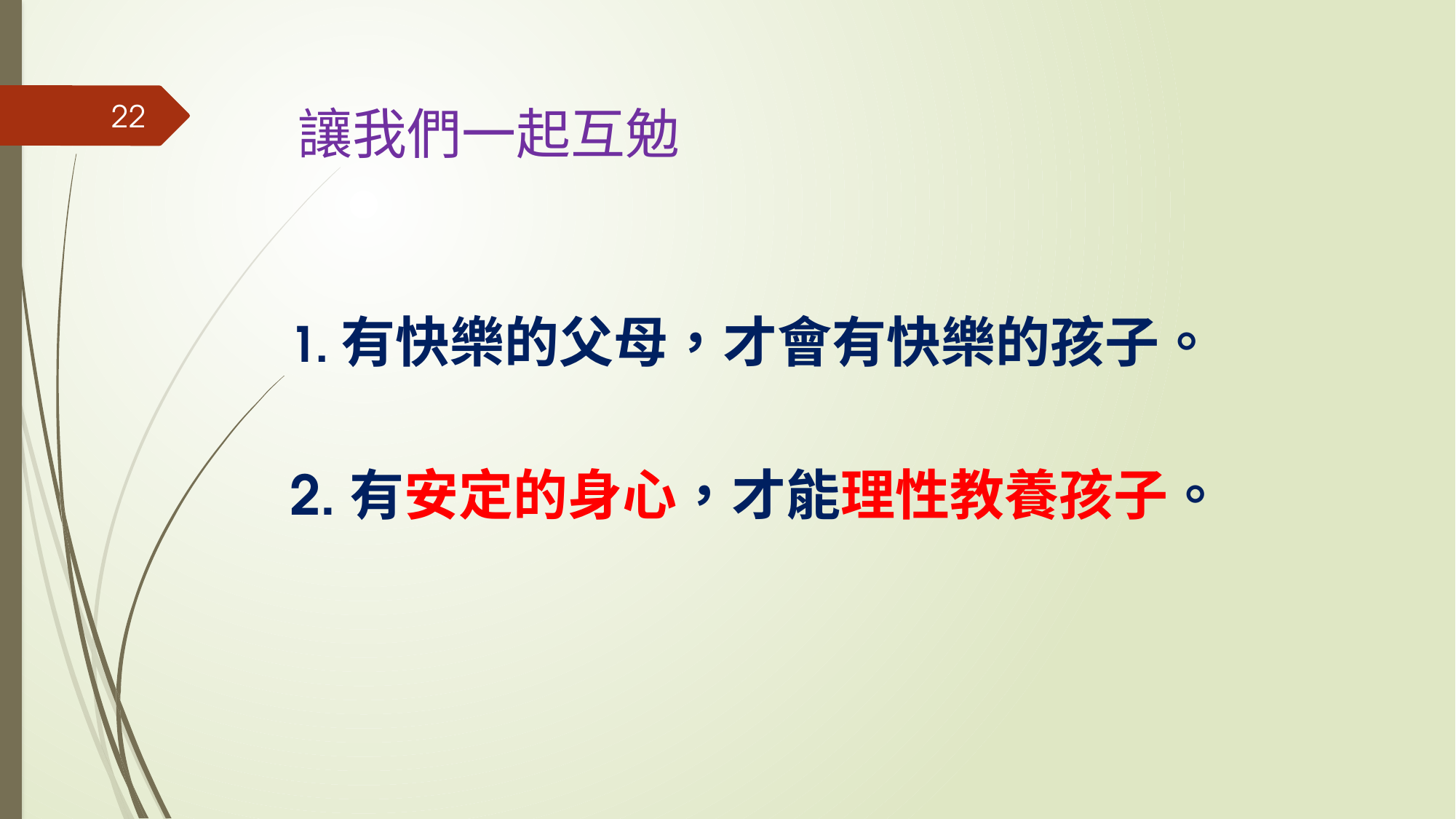

22
# 讓我們一起互勉
1.有快樂的父母，才會有快樂的孩子。

2.有安定的身心，才能理性教養孩子。